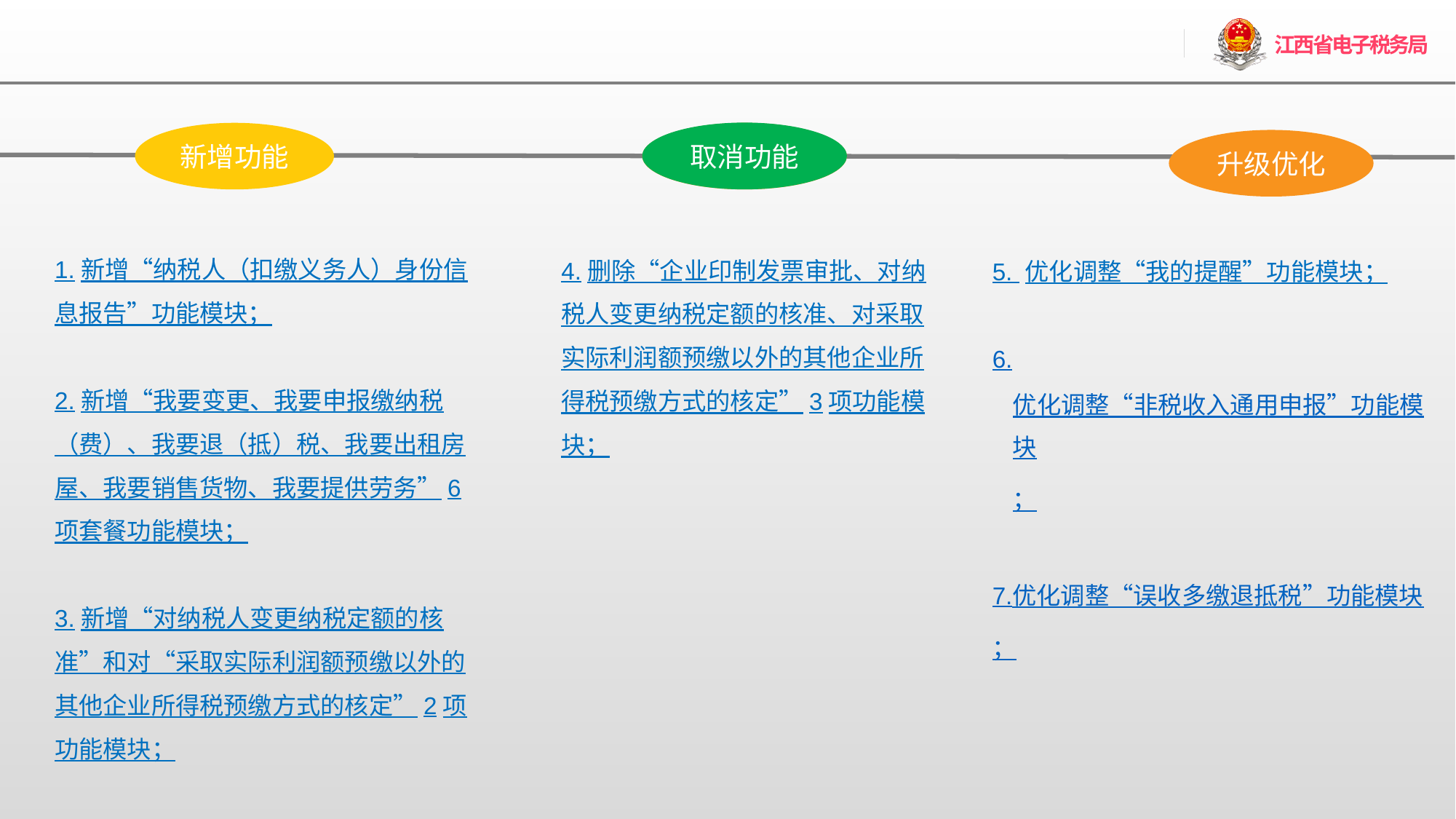

取消功能
新增功能
升级优化
升级优化
1.新增“纳税人（扣缴义务人）身份信息报告”功能模块；

2.新增“我要变更、我要申报缴纳税（费）、我要退（抵）税、我要出租房屋、我要销售货物、我要提供劳务”6项套餐功能模块；

3.新增“对纳税人变更纳税定额的核准”和对“采取实际利润额预缴以外的其他企业所得税预缴方式的核定”2项功能模块；

4.删除“企业印制发票审批、对纳税人变更纳税定额的核准、对采取实际利润额预缴以外的其他企业所得税预缴方式的核定”3项功能模块；

5. 优化调整“我的提醒”功能模块；

6.优化调整“非税收入通用申报”功能模块；

7.优化调整“误收多缴退抵税”功能模块；